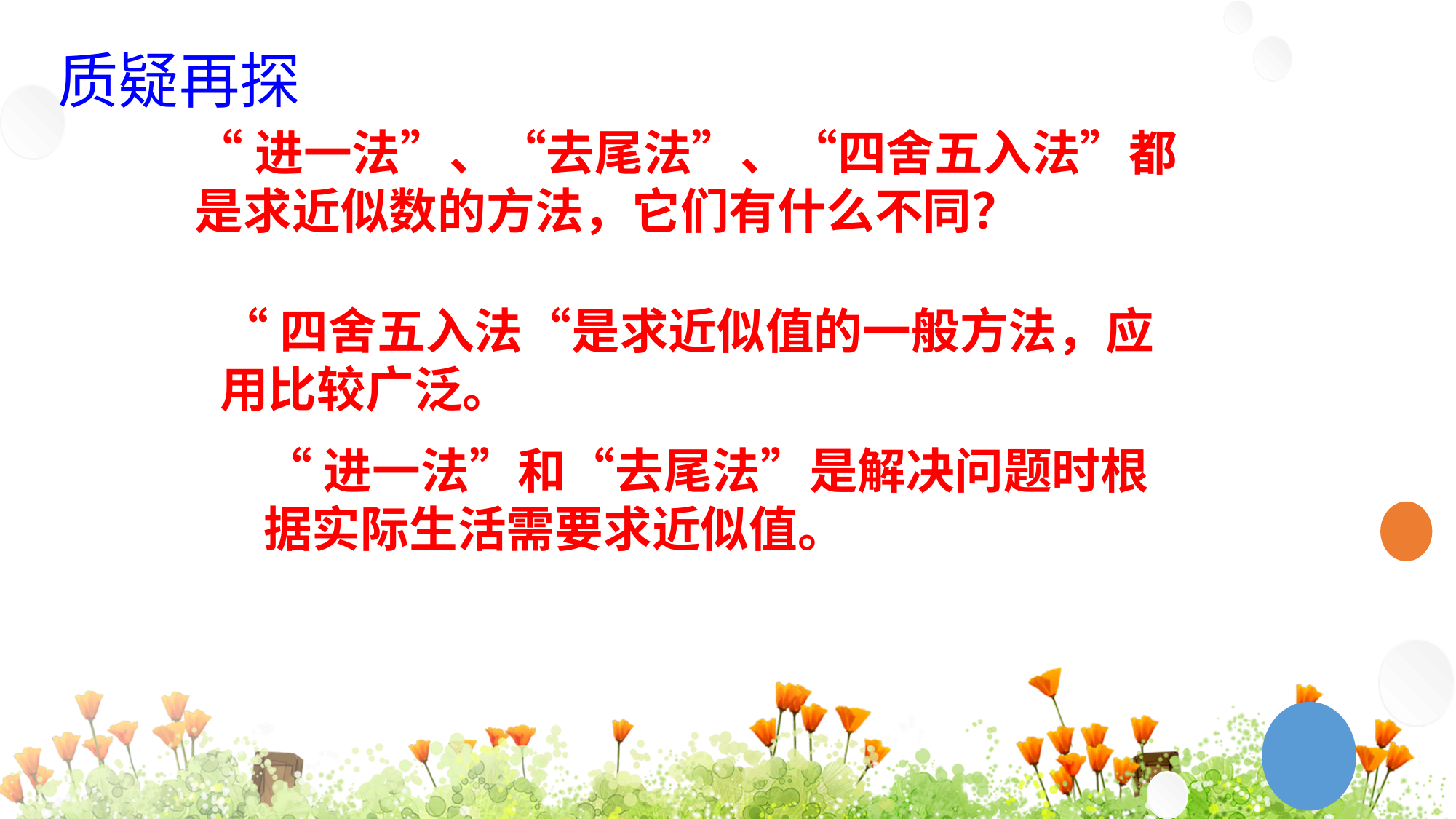

质疑再探
“进一法”、“去尾法”、“四舍五入法”都是求近似数的方法，它们有什么不同？
“四舍五入法“是求近似值的一般方法，应用比较广泛。
“进一法”和“去尾法”是解决问题时根据实际生活需要求近似值。